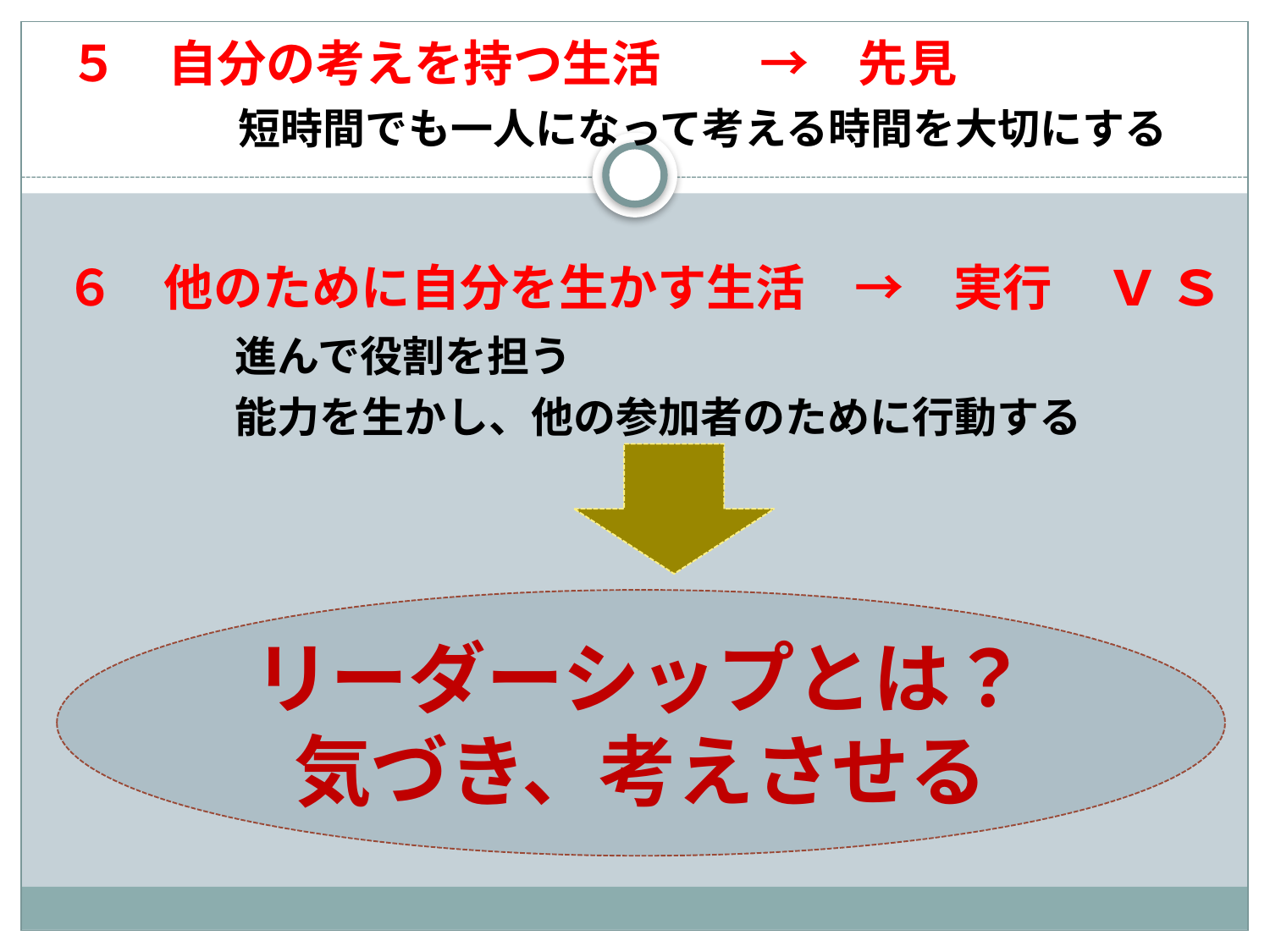

５　自分の考えを持つ生活　　→　先見
　　　　短時間でも一人になって考える時間を大切にする
６　他のために自分を生かす生活　→　実行　ｖｓ
　　　　進んで役割を担う
　　　　能力を生かし、他の参加者のために行動する

リーダーシップとは？
気づき、考えさせる